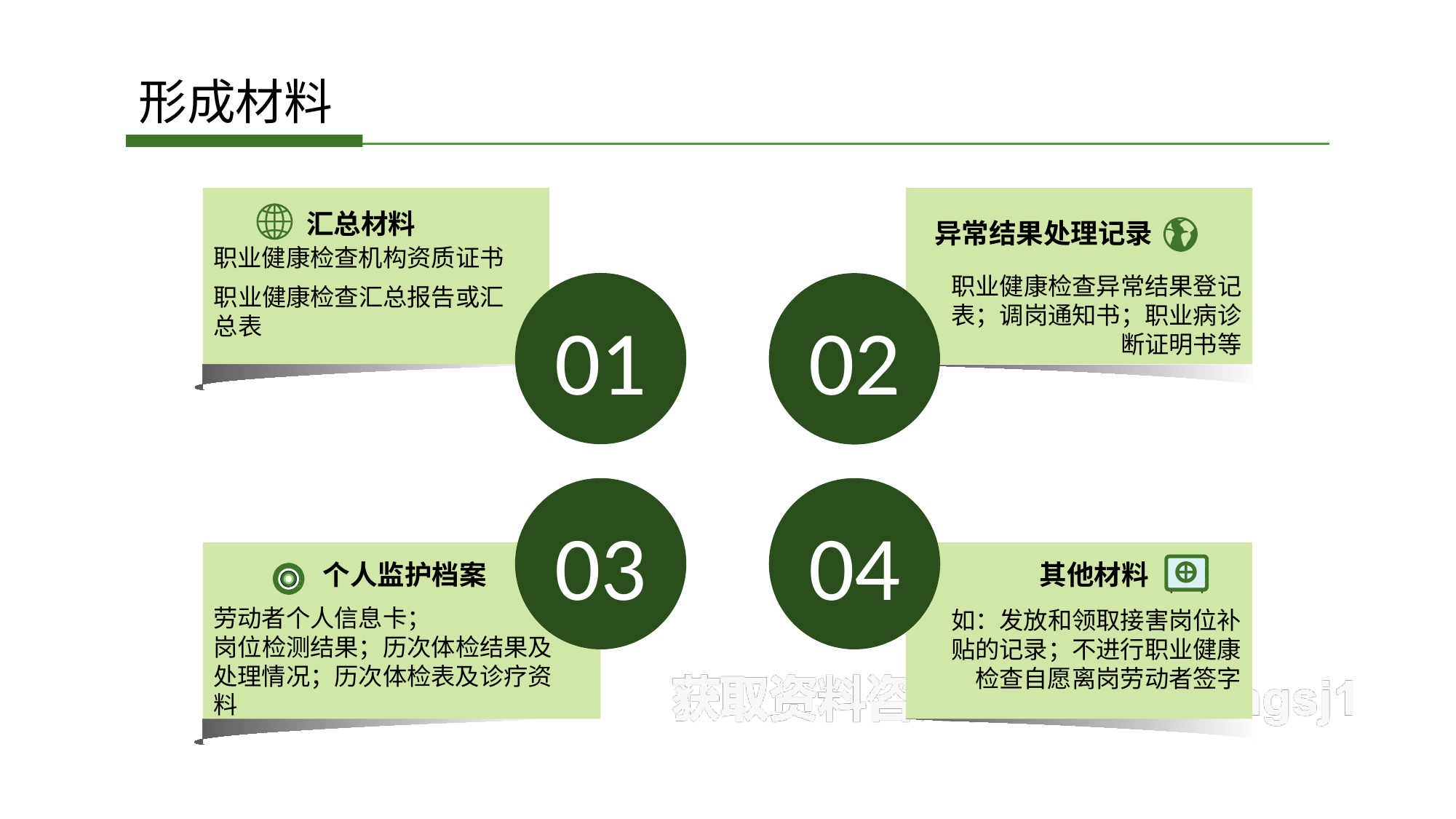

形成材料

职业健康检查机构资质证书
01

异常结果处理记录
职业健康检查异常结果登记表；调岗通知书；职业病诊断证明书等
职业健康检查汇总报告或汇总表

02
汇总材料
职业健康检查汇总报告或汇总表
03

个人监护档案
劳动者个人信息卡；
岗位检测结果；历次体检结果及处理情况；历次体检表及诊疗资料

04

其他材料
如：发放和领取接害岗位补贴的记录；不进行职业健康检查自愿离岗劳动者签字